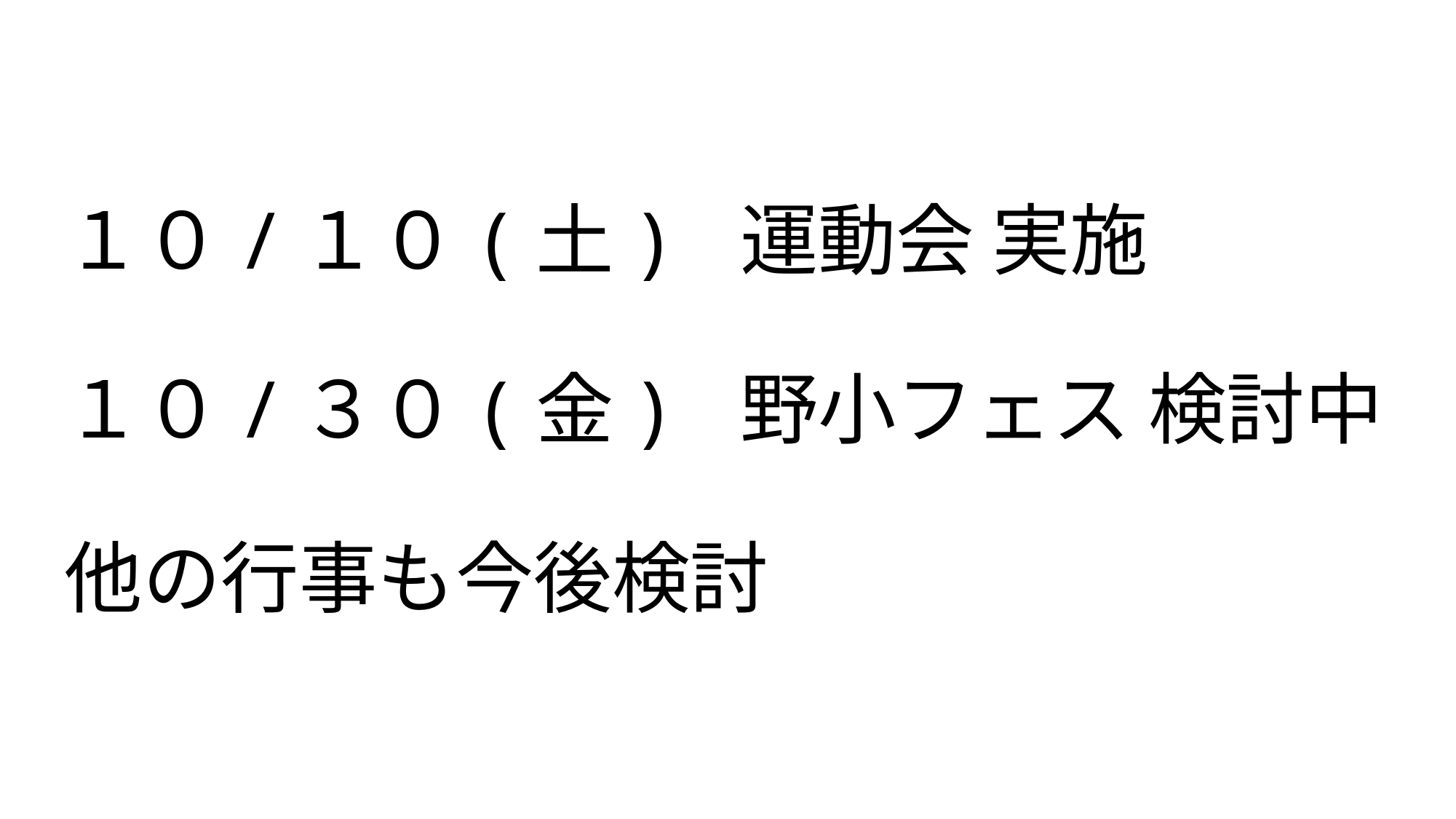

# １０/１０(土) 運動会 実施 １０/３０(金) 野小フェス 検討中 他の行事も今後検討